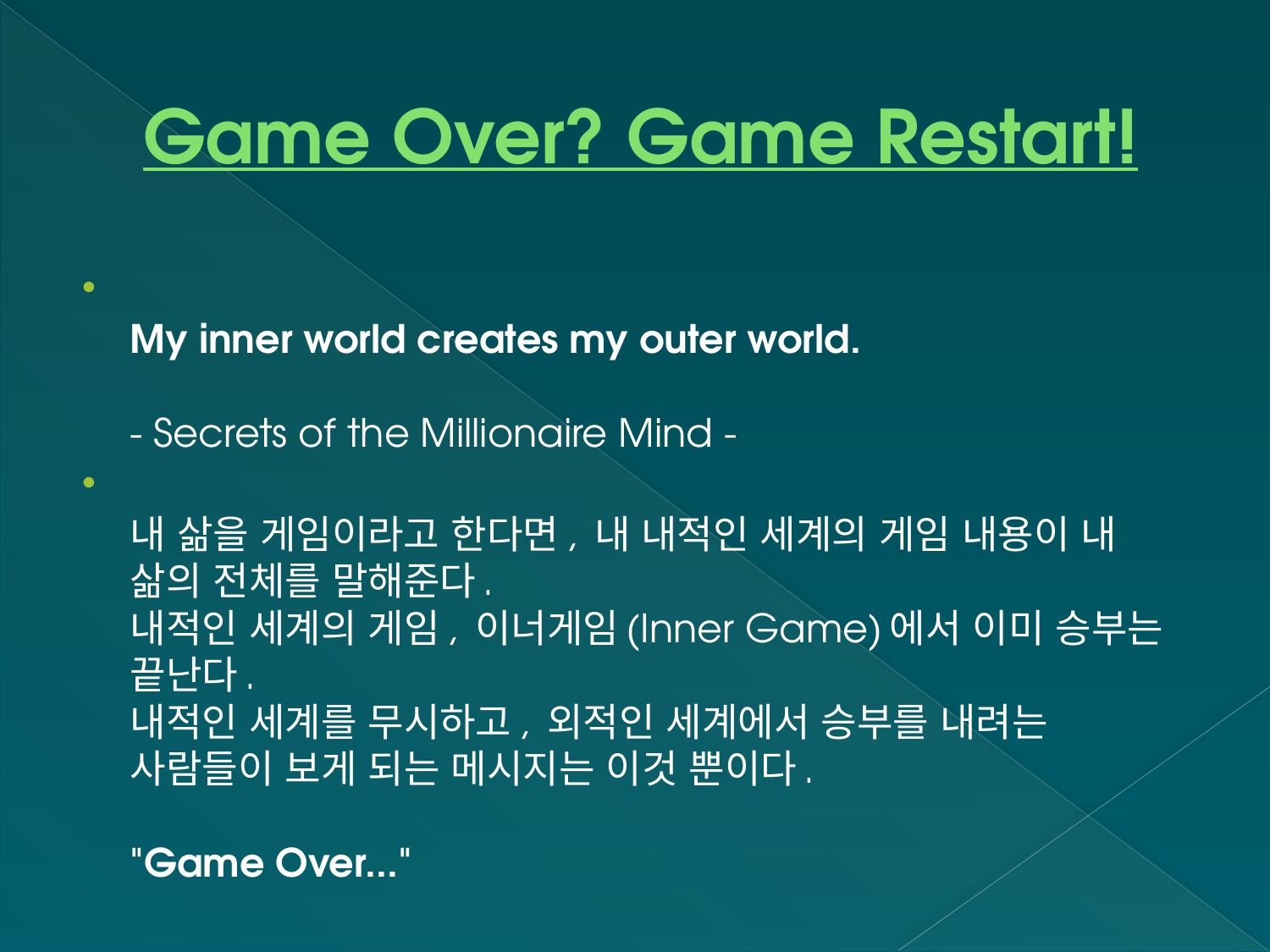

# Game Over? Game Restart!
My inner world creates my outer world.
- Secrets of the Millionaire Mind -
내 삶을 게임이라고 한다면, 내 내적인 세계의 게임 내용이 내 삶의 전체를 말해준다.
내적인 세계의 게임, 이너게임(Inner Game)에서 이미 승부는 끝난다.
내적인 세계를 무시하고, 외적인 세계에서 승부를 내려는 사람들이 보게 되는 메시지는 이것 뿐이다.
"Game Over..."